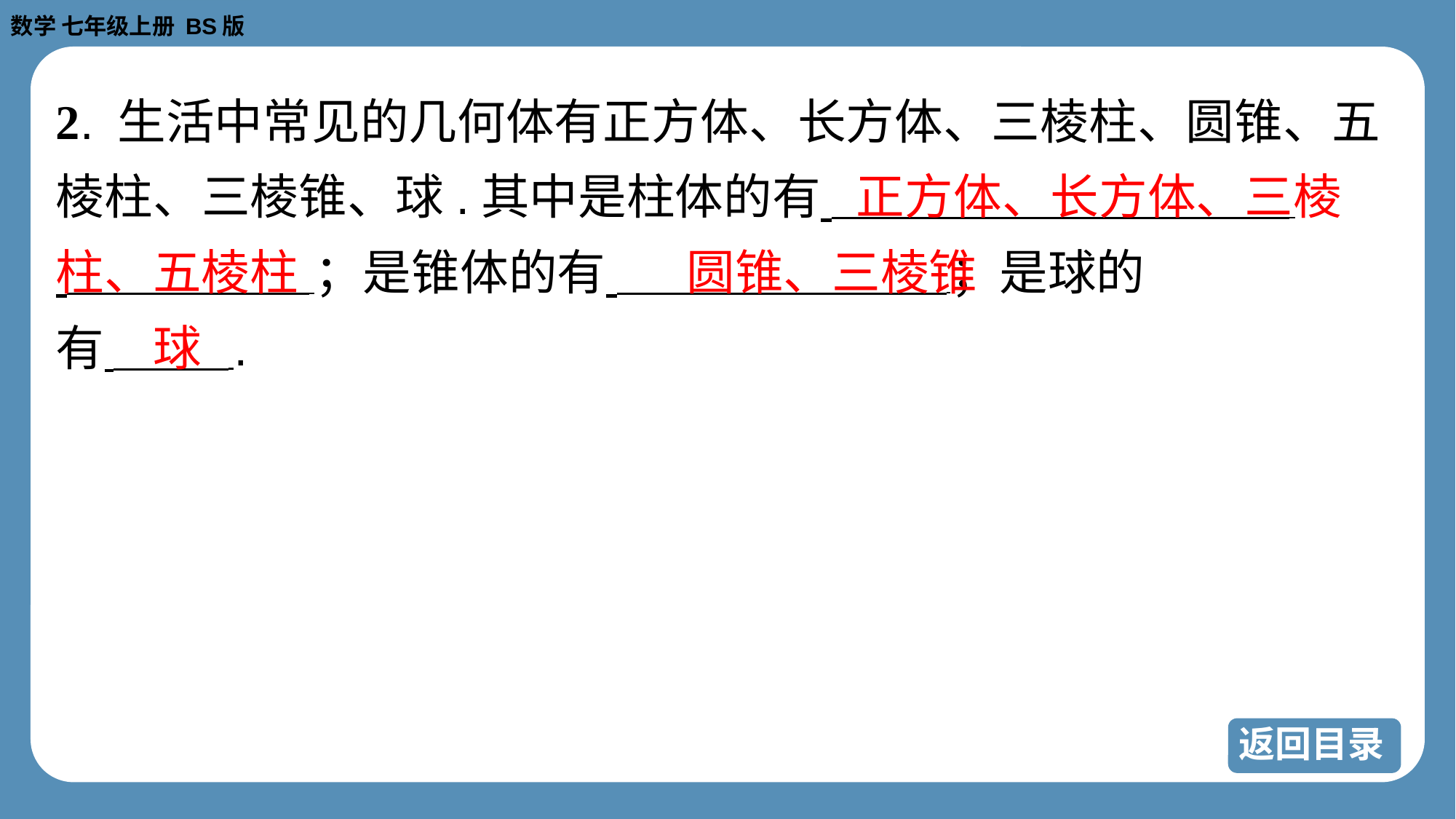

2. 生活中常见的几何体有正方体、长方体、三棱柱、圆锥、五
棱柱、三棱锥、球.其中是柱体的有                                                                      ⁠
                                      ；是锥体的有                                                   ；是球的
有                   ⁠.
正方体、长方体、三棱
柱、五棱柱
圆锥、三棱锥
球